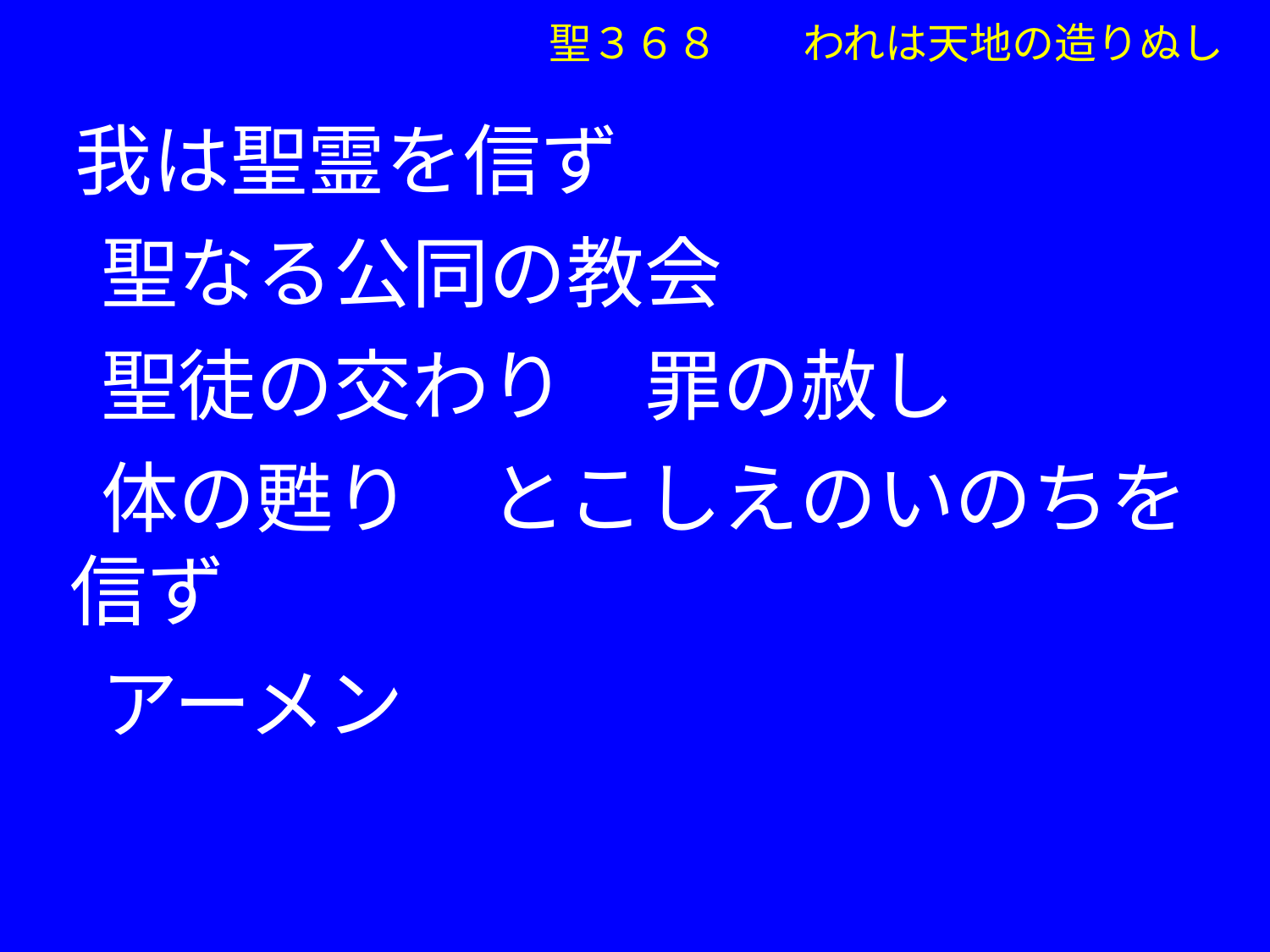

我は聖霊を信ず
　聖なる公同の教会
　聖徒の交わり　罪の赦し
　体の甦り　とこしえのいのちを信ず
　アーメン

聖３６８　　われは天地の造りぬし